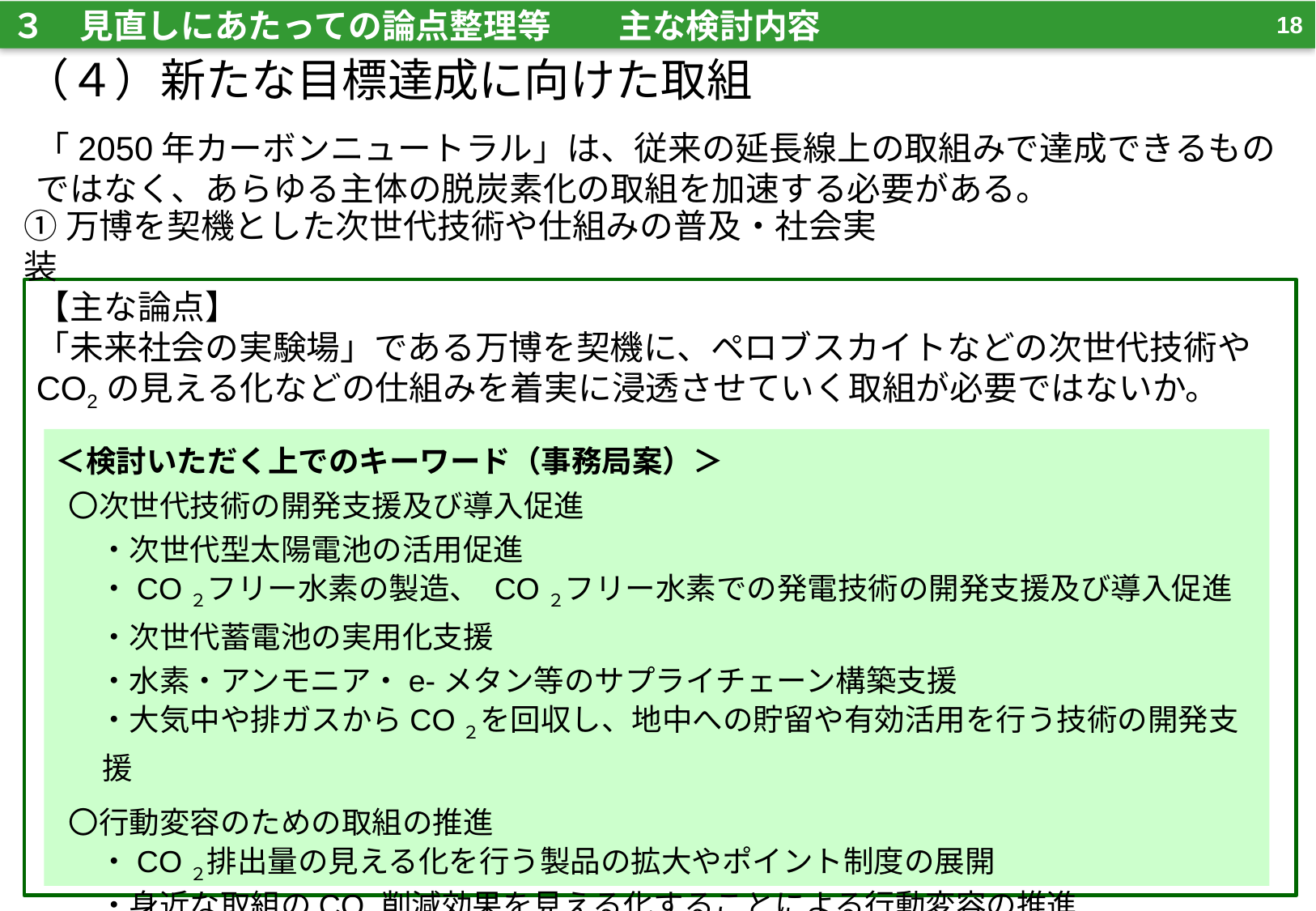

18
３　見直しにあたっての論点整理等　　主な検討内容
（４）新たな目標達成に向けた取組
「2050年カーボンニュートラル」は、従来の延長線上の取組みで達成できるものではなく、あらゆる主体の脱炭素化の取組を加速する必要がある。
①万博を契機とした次世代技術や仕組みの普及・社会実装
【主な論点】
「未来社会の実験場」である万博を契機に、ペロブスカイトなどの次世代技術やCO2の見える化などの仕組みを着実に浸透させていく取組が必要ではないか。

＜検討いただく上でのキーワード（事務局案）＞
〇次世代技術の開発支援及び導入促進
　・次世代型太陽電池の活用促進
　・CO２フリー水素の製造、 CO２フリー水素での発電技術の開発支援及び導入促進
　・次世代蓄電池の実用化支援
　・水素・アンモニア・e-メタン等のサプライチェーン構築支援
　・大気中や排ガスからCO２を回収し、地中への貯留や有効活用を行う技術の開発支援
〇行動変容のための取組の推進
　・CO２排出量の見える化を行う製品の拡大やポイント制度の展開
　・身近な取組のCO2削減効果を見える化することによる行動変容の推進